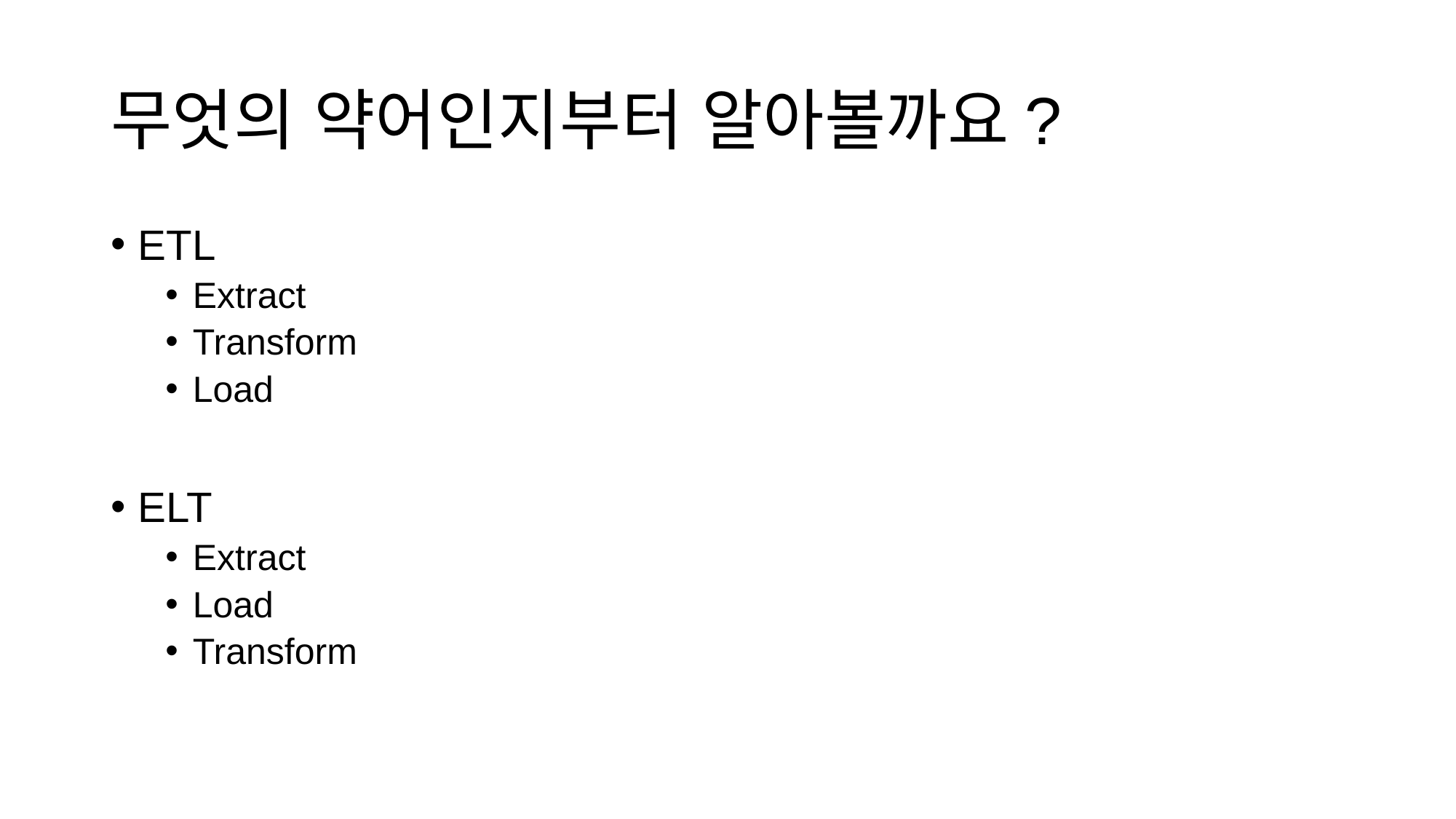

# 무엇의 약어인지부터 알아볼까요?
ETL
Extract
Transform
Load

ELT
Extract
Load
Transform